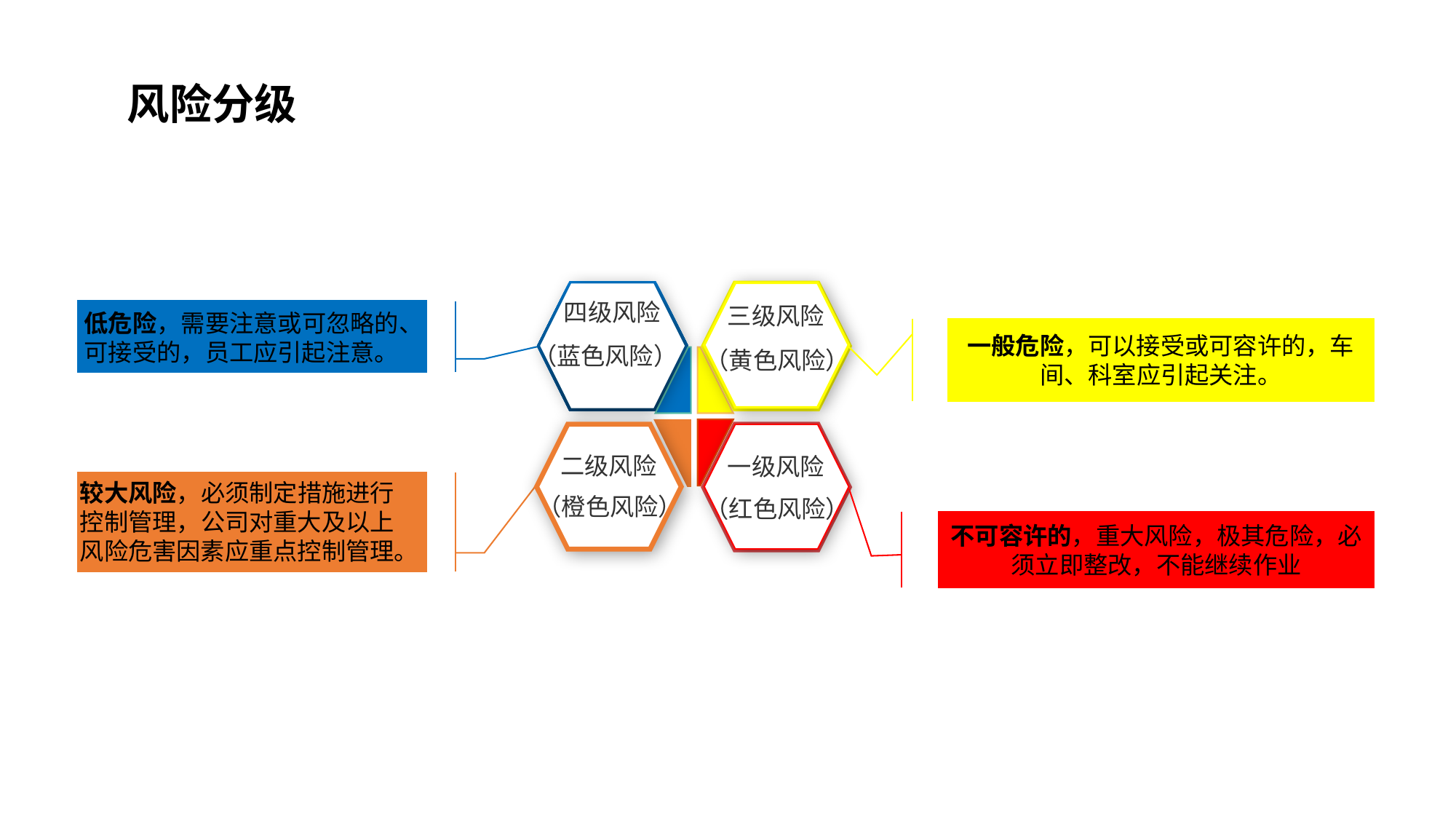

风险分级

四级风险
（蓝色风险）
三级风险
（黄色风险）

二级风险
（橙色风险）
一级风险
（红色风险）

低危险，需要注意或可忽略的、可接受的，员工应引起注意。
一般危险，可以接受或可容许的，车间、科室应引起关注。
较大风险，必须制定措施进行控制管理，公司对重大及以上风险危害因素应重点控制管理。

不可容许的，重大风险，极其危险，必须立即整改，不能继续作业